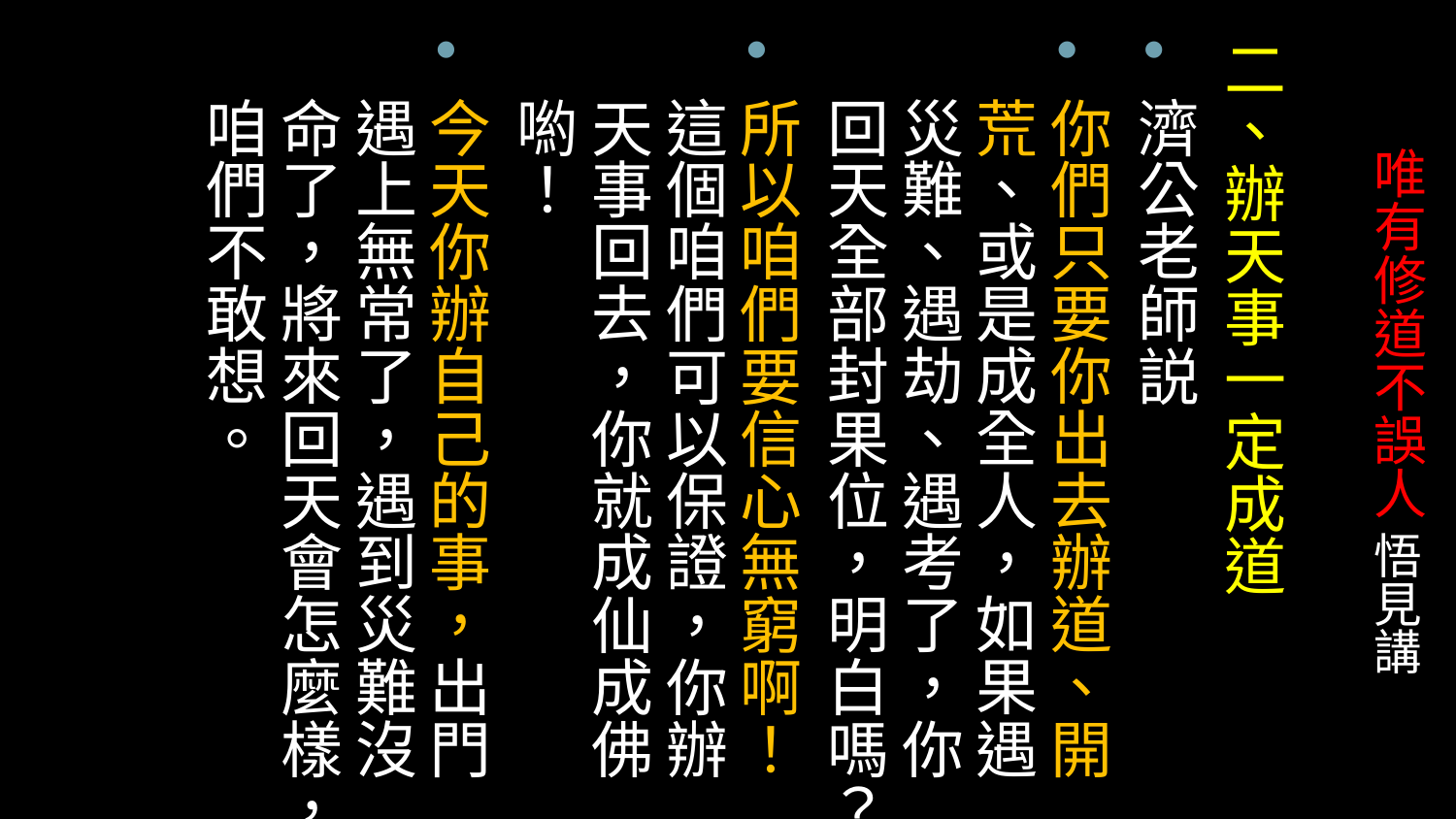

二、辦天事一定成道
濟公老師説
你們只要你出去辦道、開荒、或是成全人，如果遇災難、遇劫、遇考了，你回天全部封果位，明白嗎？
所以咱們要信心無窮啊！這個咱們可以保證，你辦天事回去，你就成仙成佛喲！
今天你辦自己的事，出門遇上無常了，遇到災難沒命了，將來回天會怎麼樣，咱們不敢想。

# 唯有修道不誤人 悟見講